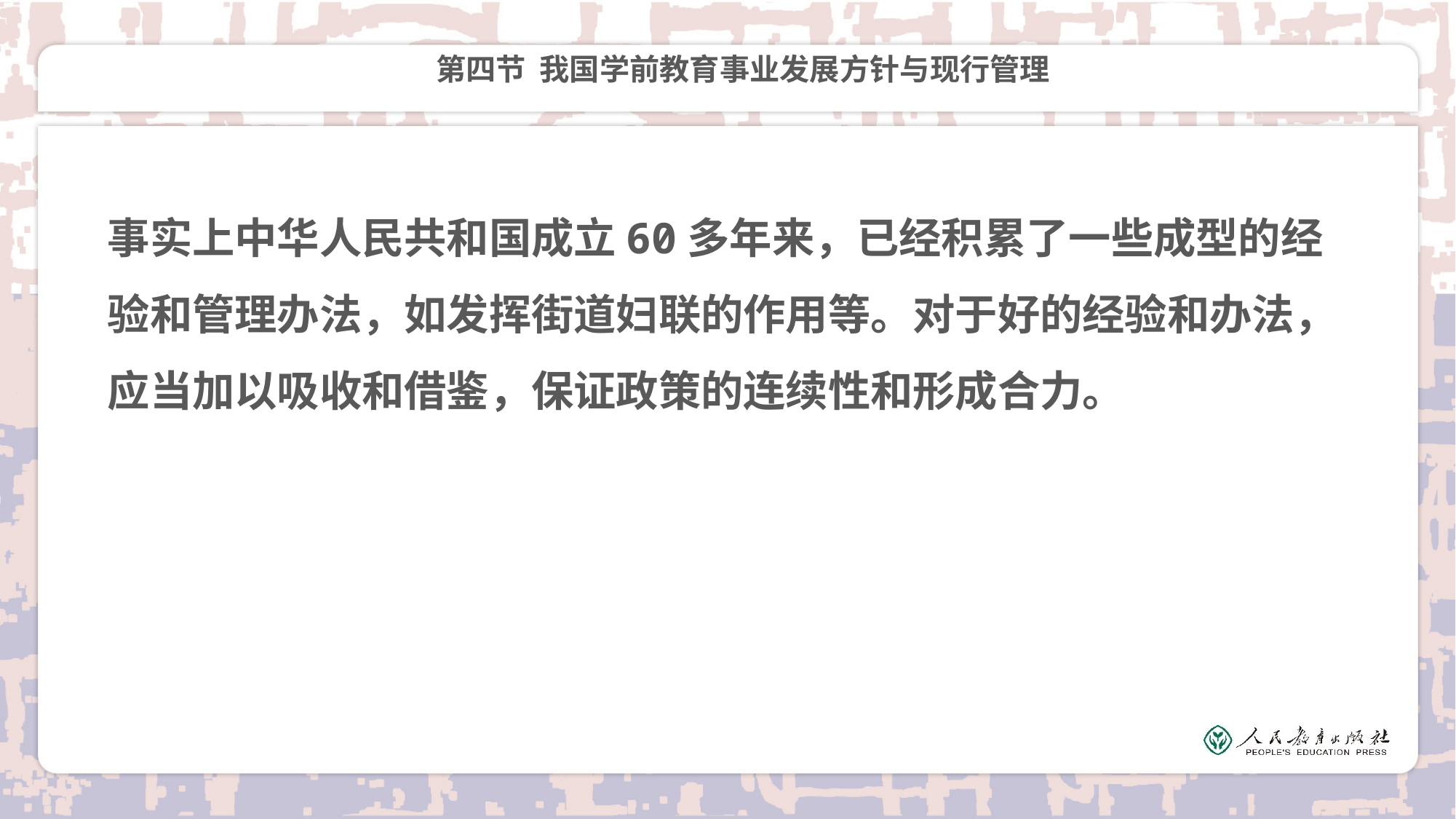

# 第四节  我国学前教育事业发展方针与现行管理
事实上中华人民共和国成立60多年来，已经积累了一些成型的经验和管理办法，如发挥街道妇联的作用等。对于好的经验和办法，应当加以吸收和借鉴，保证政策的连续性和形成合力。